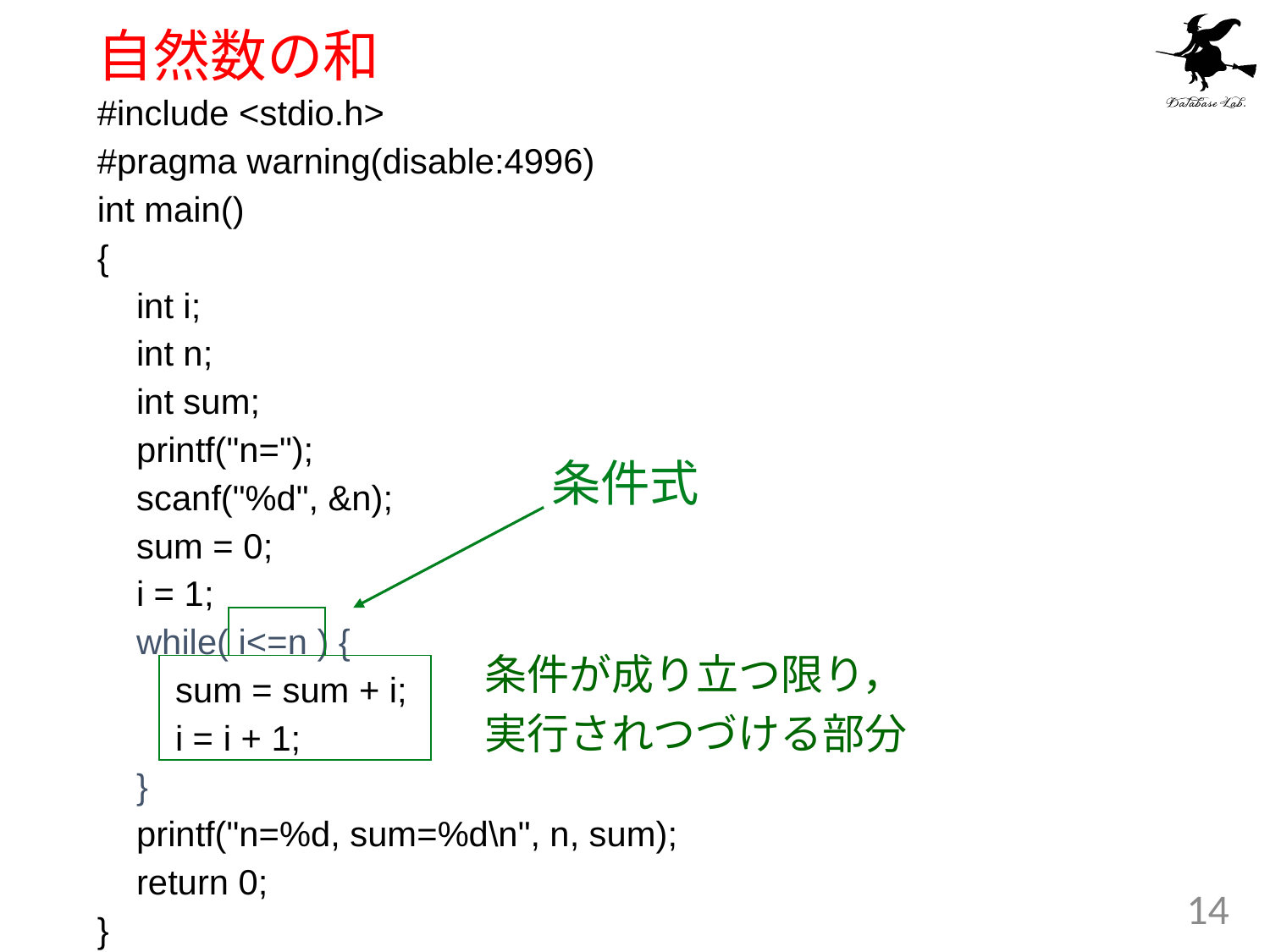

# 自然数の和
#include <stdio.h>
#pragma warning(disable:4996)
int main()
{
    int i;
    int n;
    int sum;
    printf("n=");
    scanf("%d", &n);
    sum = 0;
    i = 1;
    while( i<=n ) {
        sum = sum + i;
        i = i + 1;
    }
    printf("n=%d, sum=%d\n", n, sum);
    return 0;
}

条件式

条件が成り立つ限り，
実行されつづける部分

14